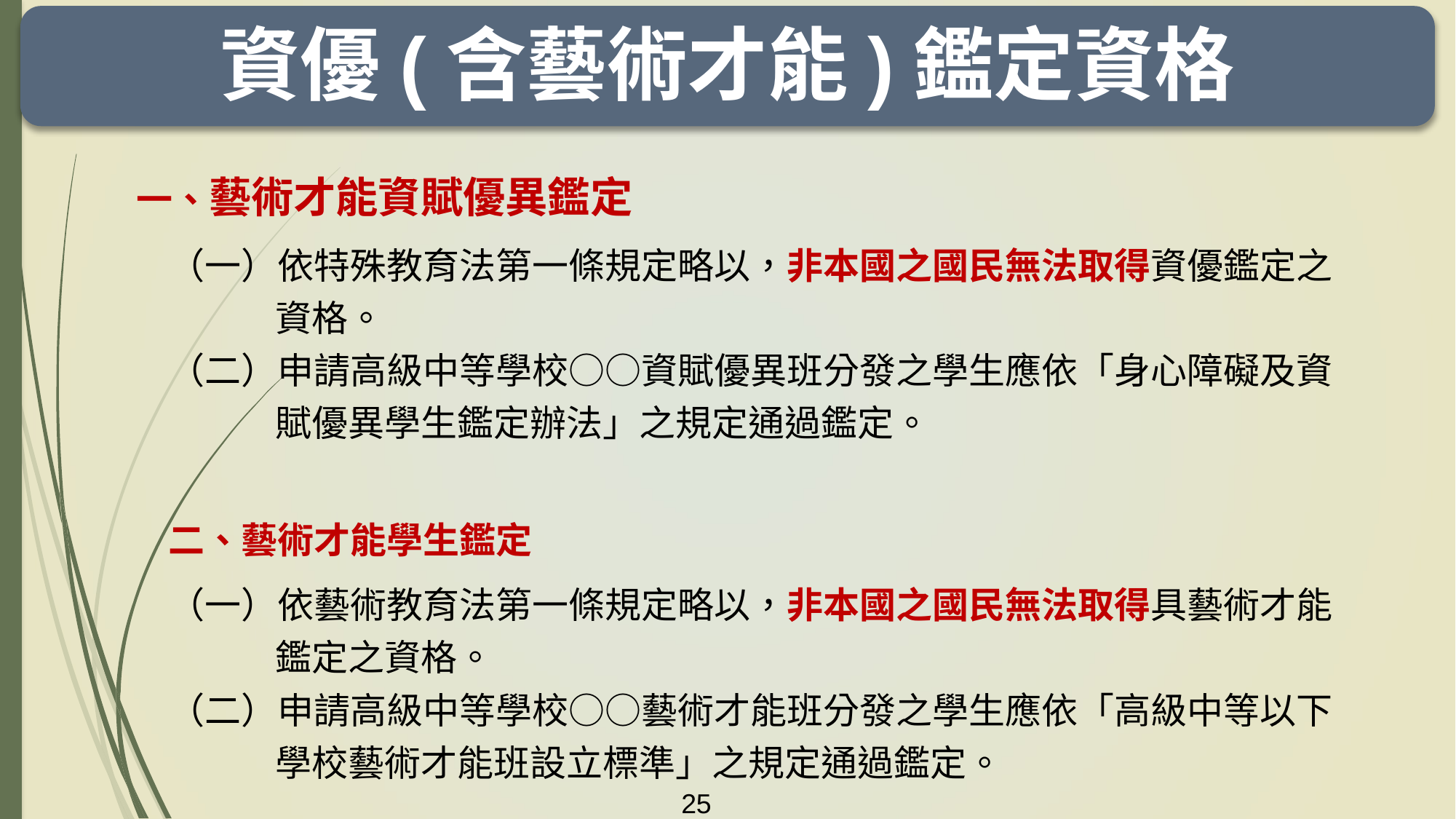

資優(含藝術才能)鑑定資格
一、藝術才能資賦優異鑑定
（一）依特殊教育法第一條規定略以，非本國之國民無法取得資優鑑定之資格。
（二）申請高級中等學校○○資賦優異班分發之學生應依「身心障礙及資賦優異學生鑑定辦法」之規定通過鑑定。

二、藝術才能學生鑑定
（一）依藝術教育法第一條規定略以，非本國之國民無法取得具藝術才能鑑定之資格。
（二）申請高級中等學校○○藝術才能班分發之學生應依「高級中等以下學校藝術才能班設立標準」之規定通過鑑定。
25